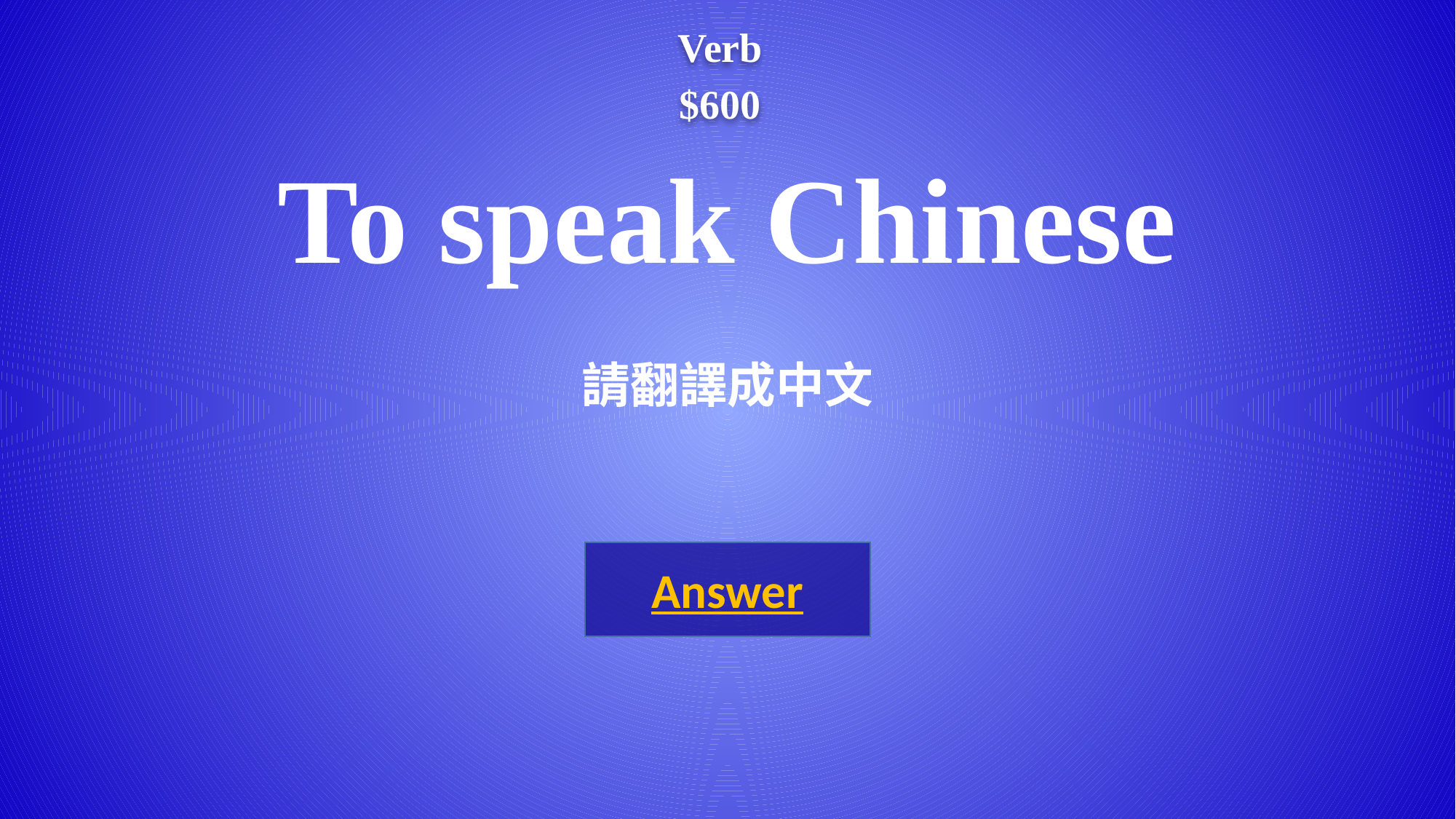

Verb
$600
# To speak Chinese 請翻譯成中文